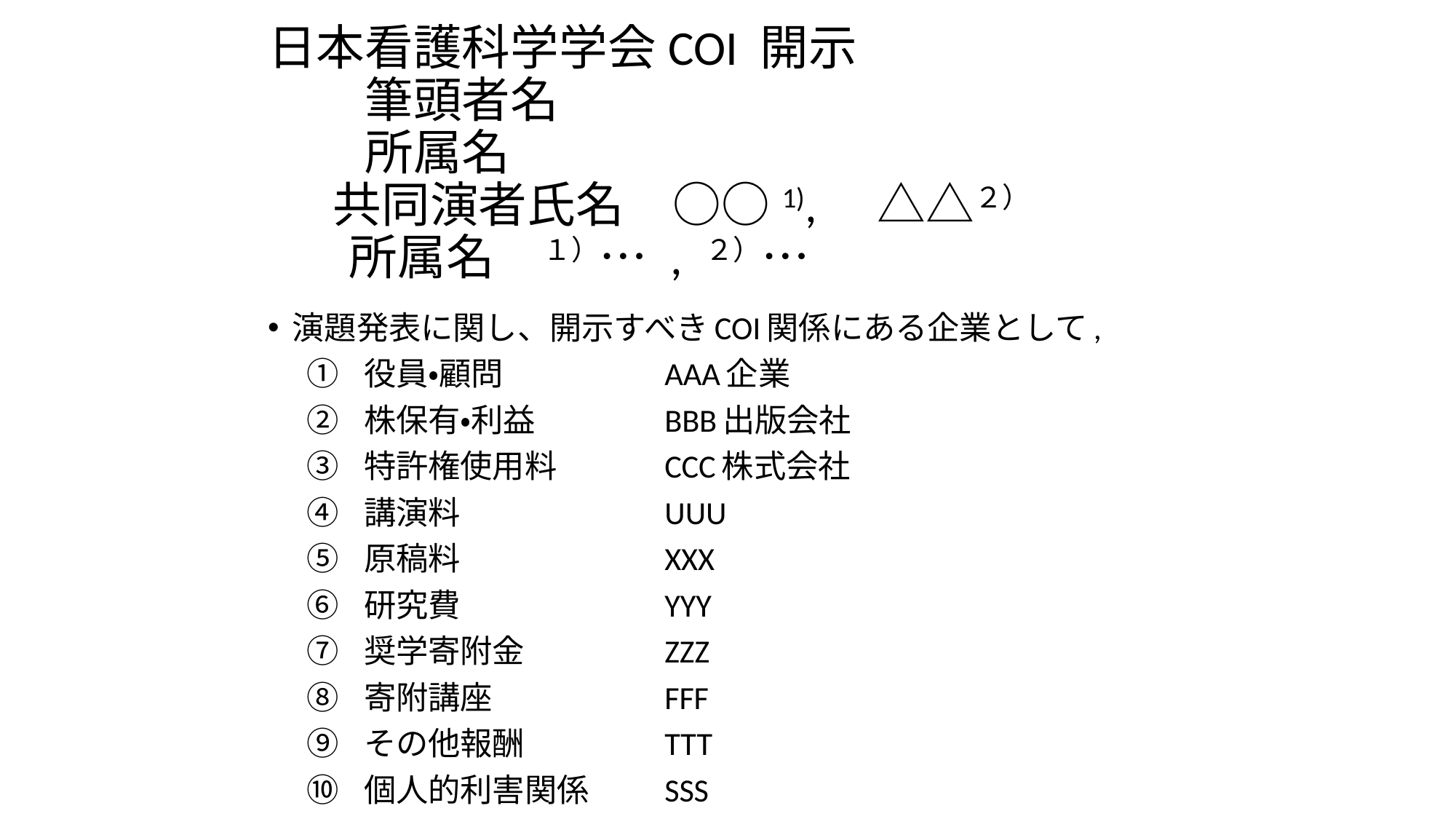

# 日本看護科学学会COI 開示 　　筆頭者名 　　所属名 共同演者氏名　○○1),　△△２） 　   所属名　１）… , ２）…
演題発表に関し、開示すべきCOI関係にある企業として,
役員・顧問	AAA企業
株保有・利益	BBB出版会社
特許権使用料	CCC株式会社
講演料	UUU
原稿料	XXX
研究費	YYY
奨学寄附金	ZZZ
寄附講座	FFF
その他報酬	TTT
個人的利害関係	SSS